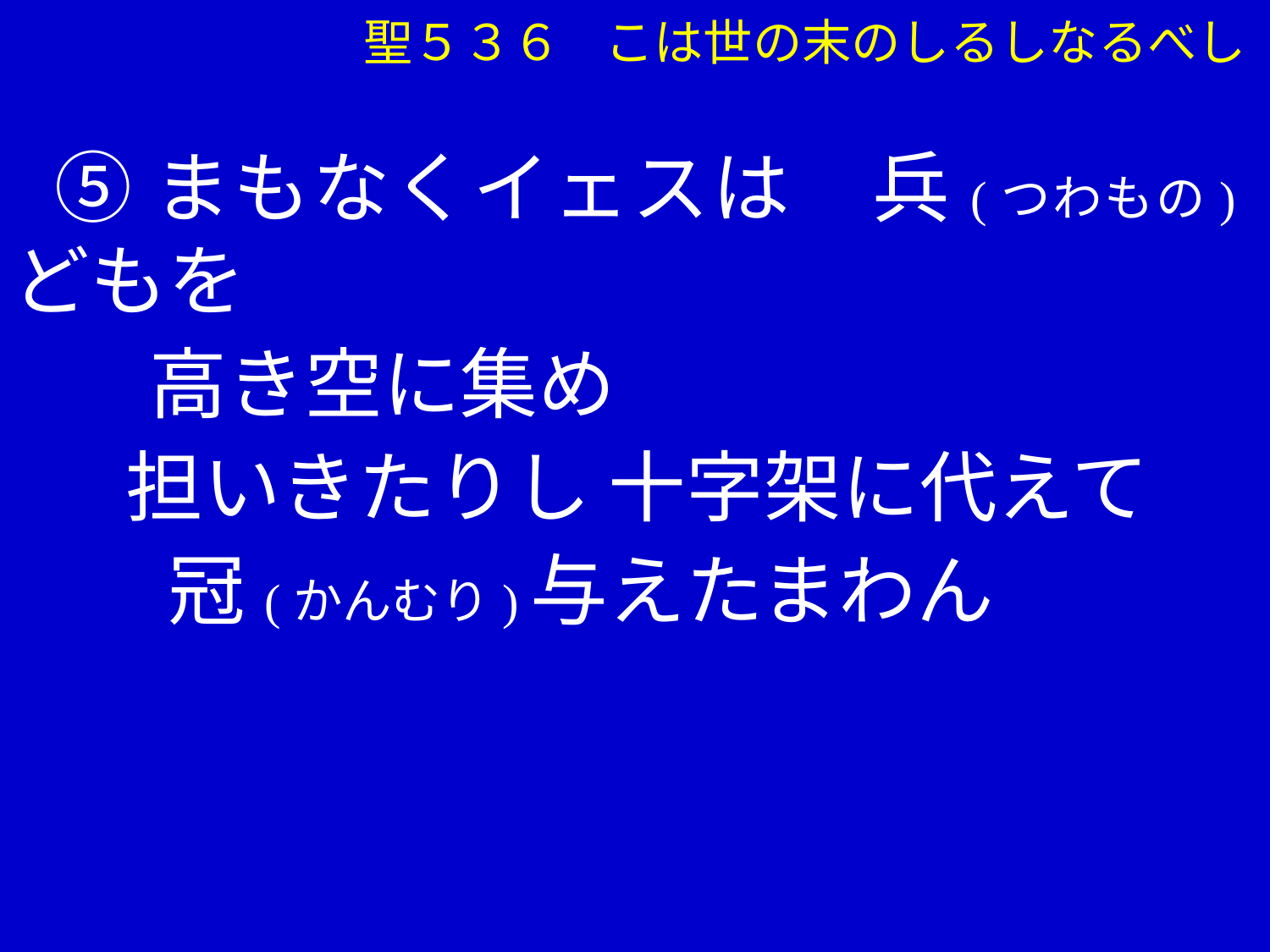

聖５３６    こは世の末のしるしなるべし
⑤まもなくイェスは　兵(つわもの)どもを
　 高き空に集め
   担いきたりし 十字架に代えて
 　冠(かんむり)与えたまわん